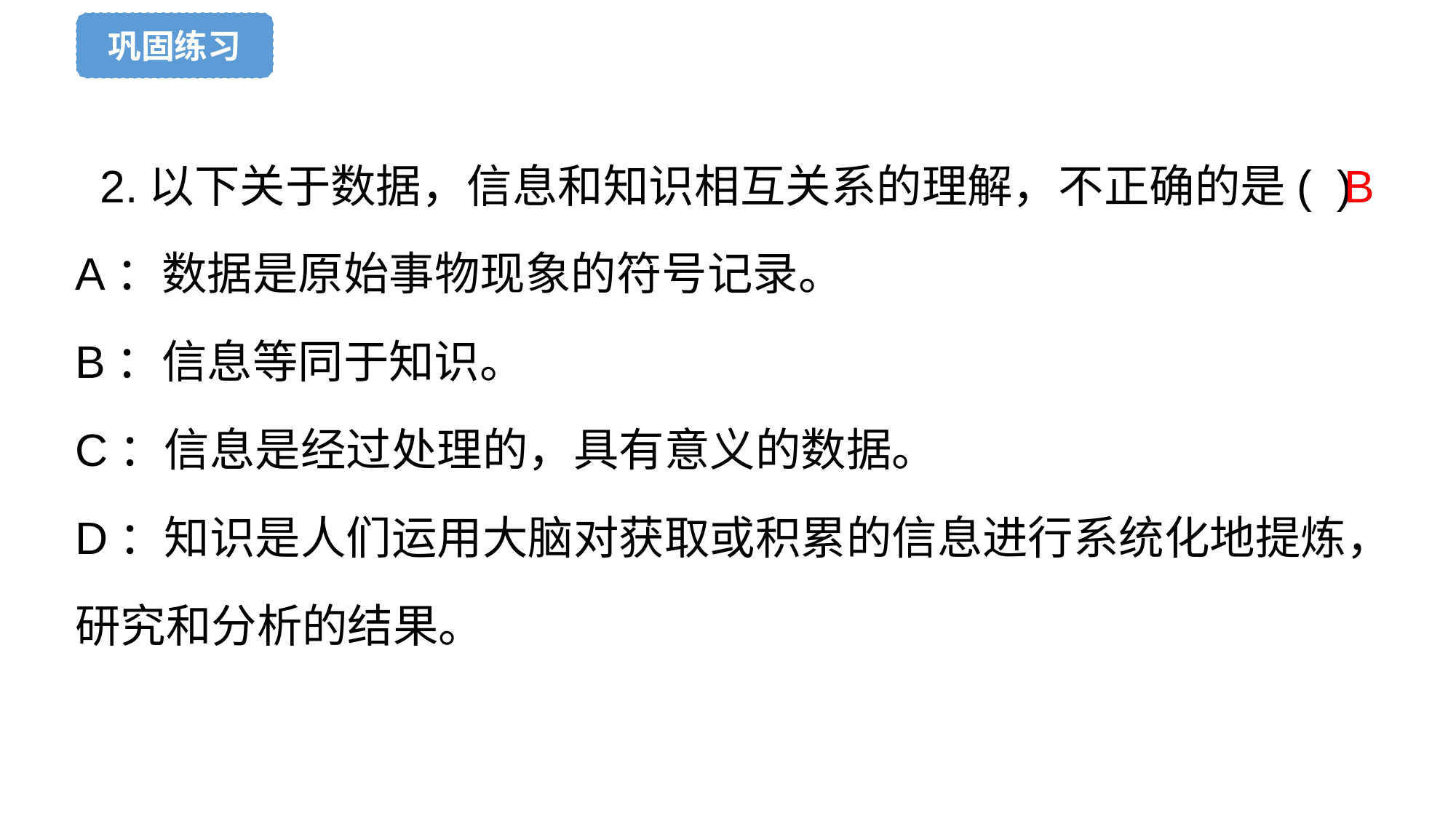

巩固练习
B
  2.以下关于数据，信息和知识相互关系的理解，不正确的是(  )
A：数据是原始事物现象的符号记录。
B：信息等同于知识。
C：信息是经过处理的，具有意义的数据。
D：知识是人们运用大脑对获取或积累的信息进行系统化地提炼，
研究和分析的结果。